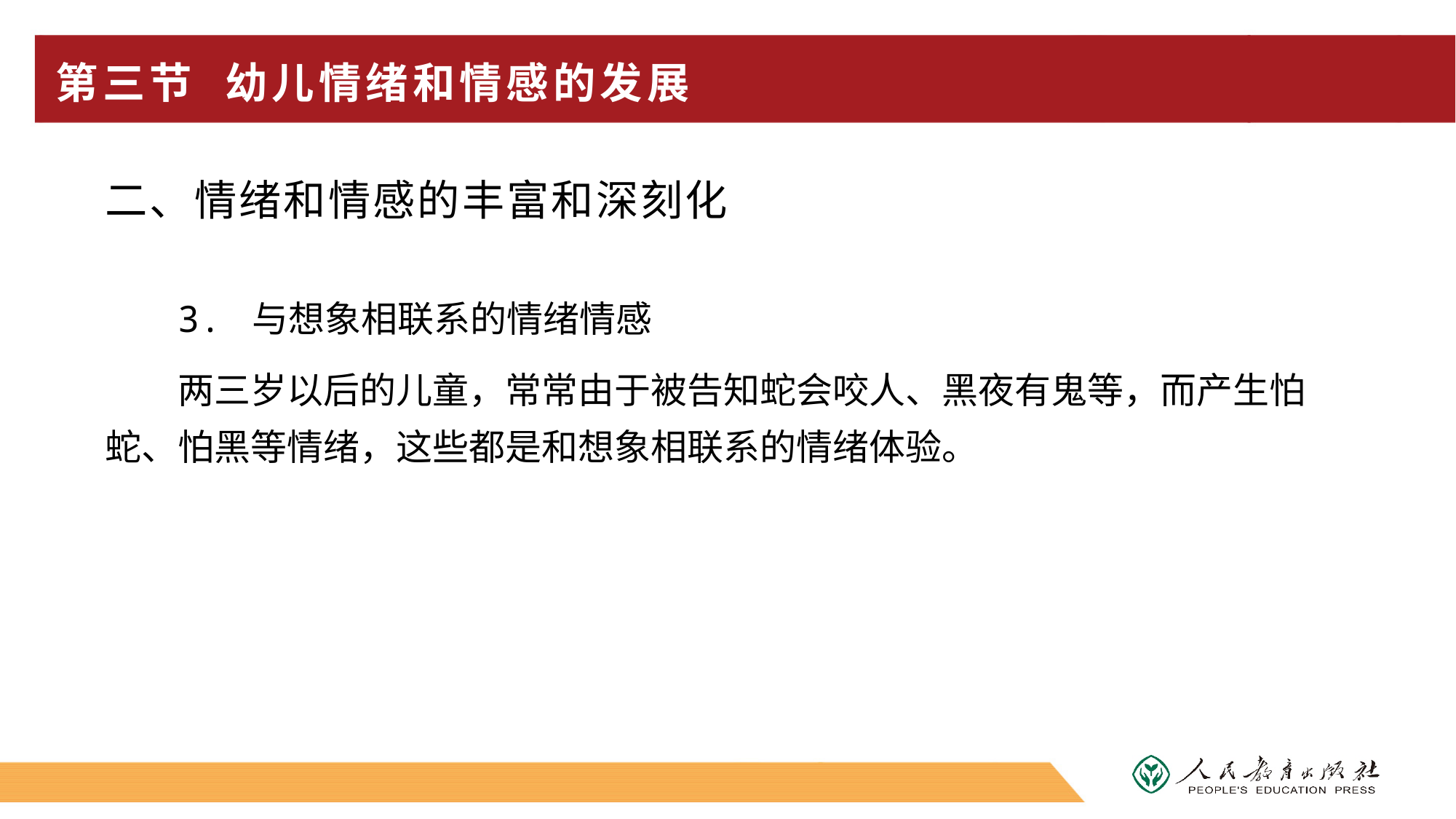

# 第三节  幼儿情绪和情感的发展
二、情绪和情感的丰富和深刻化
3. 与想象相联系的情绪情感
两三岁以后的儿童，常常由于被告知蛇会咬人、黑夜有鬼等，而产生怕蛇、怕黑等情绪，这些都是和想象相联系的情绪体验。